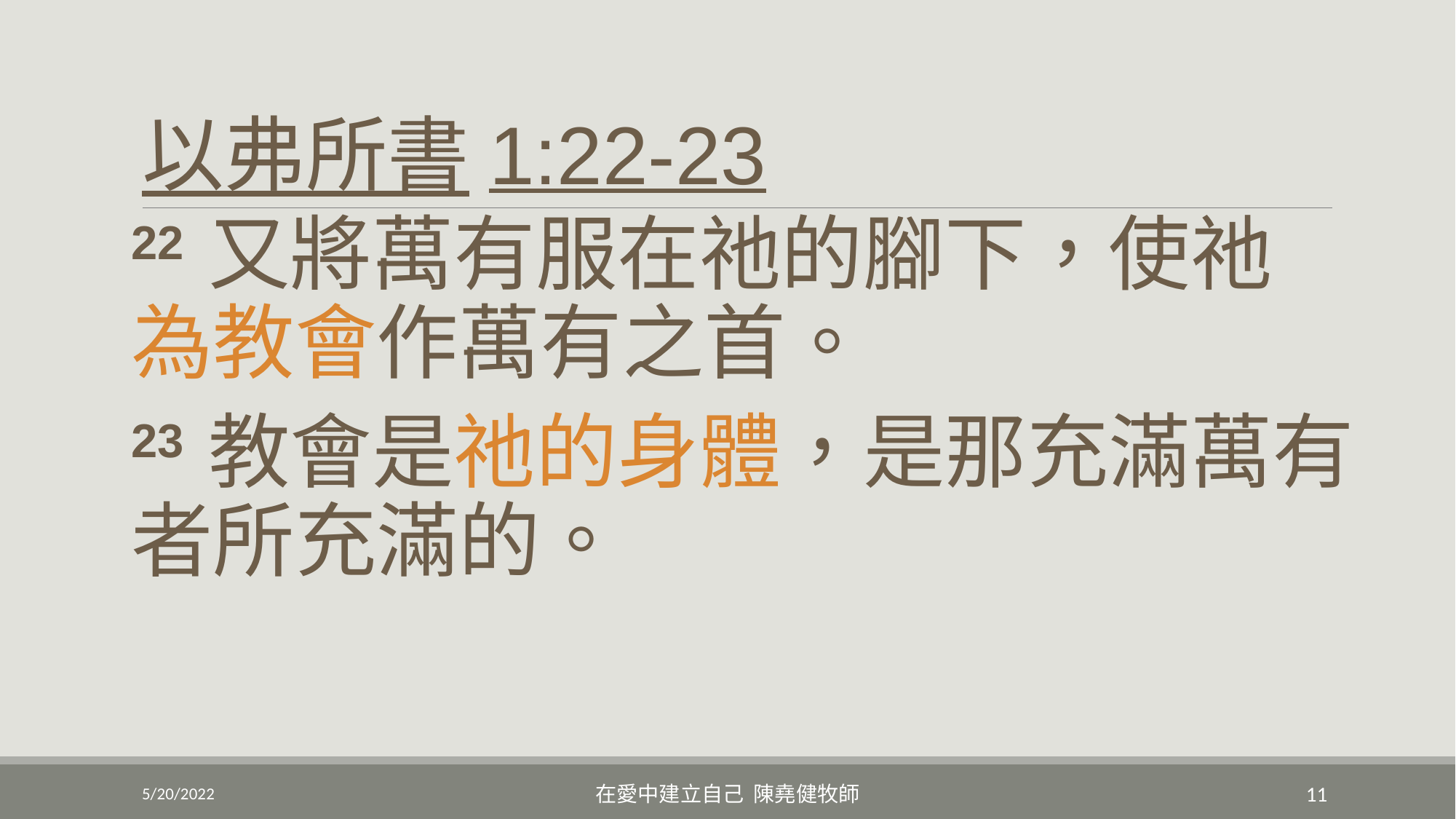

# 以弗所書1:22-23
22 又將萬有服在祂的腳下，使祂
為教會作萬有之首。
23 教會是祂的身體，是那充滿萬有者所充滿的。

5/20/2022
在愛中建立自己  陳堯健牧師
11